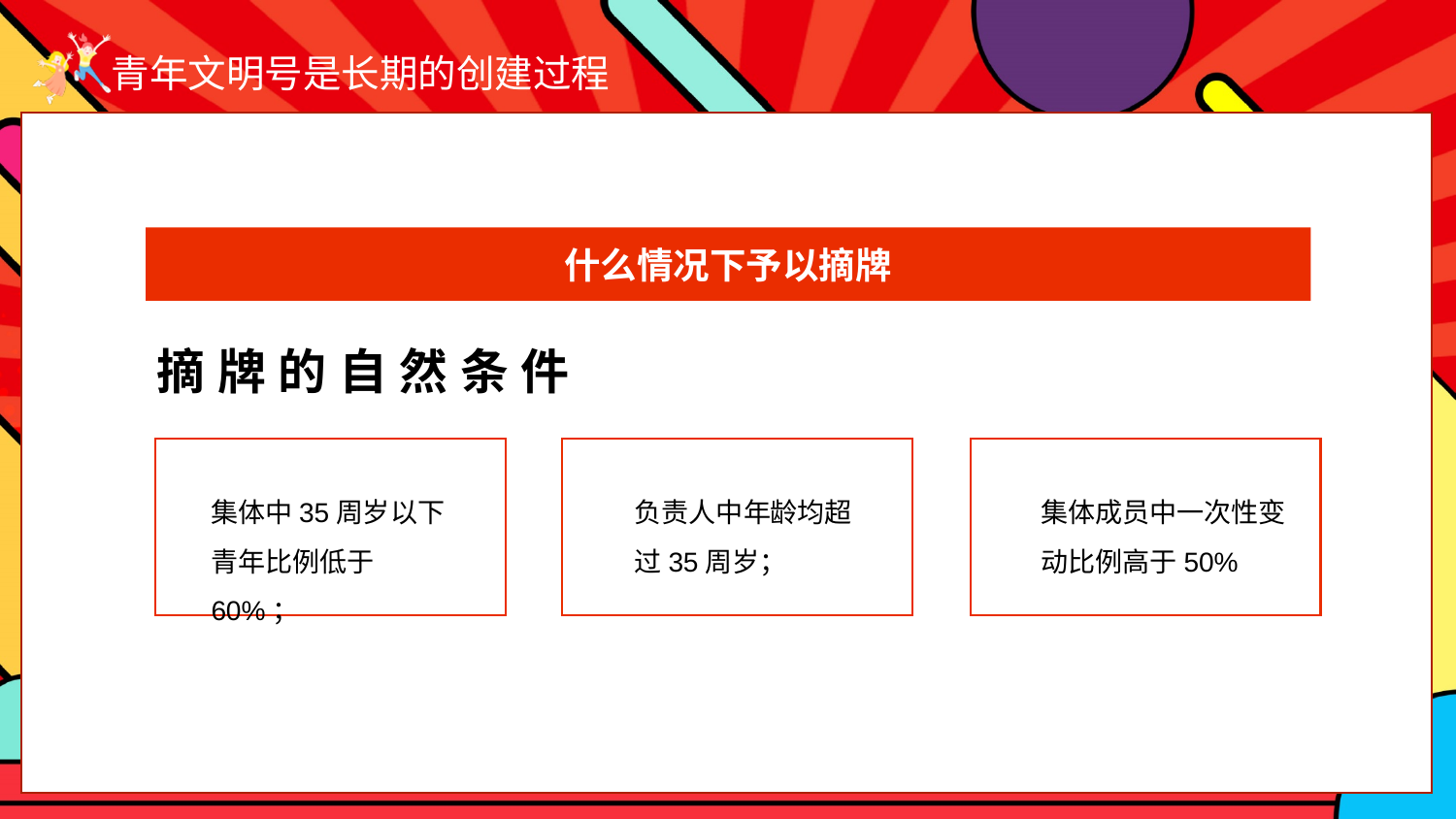

什么情况下予以摘牌
摘牌的自然条件

集体中35周岁以下青年比例低于60%；
负责人中年龄均超过35周岁；
集体成员中一次性变动比例高于50%